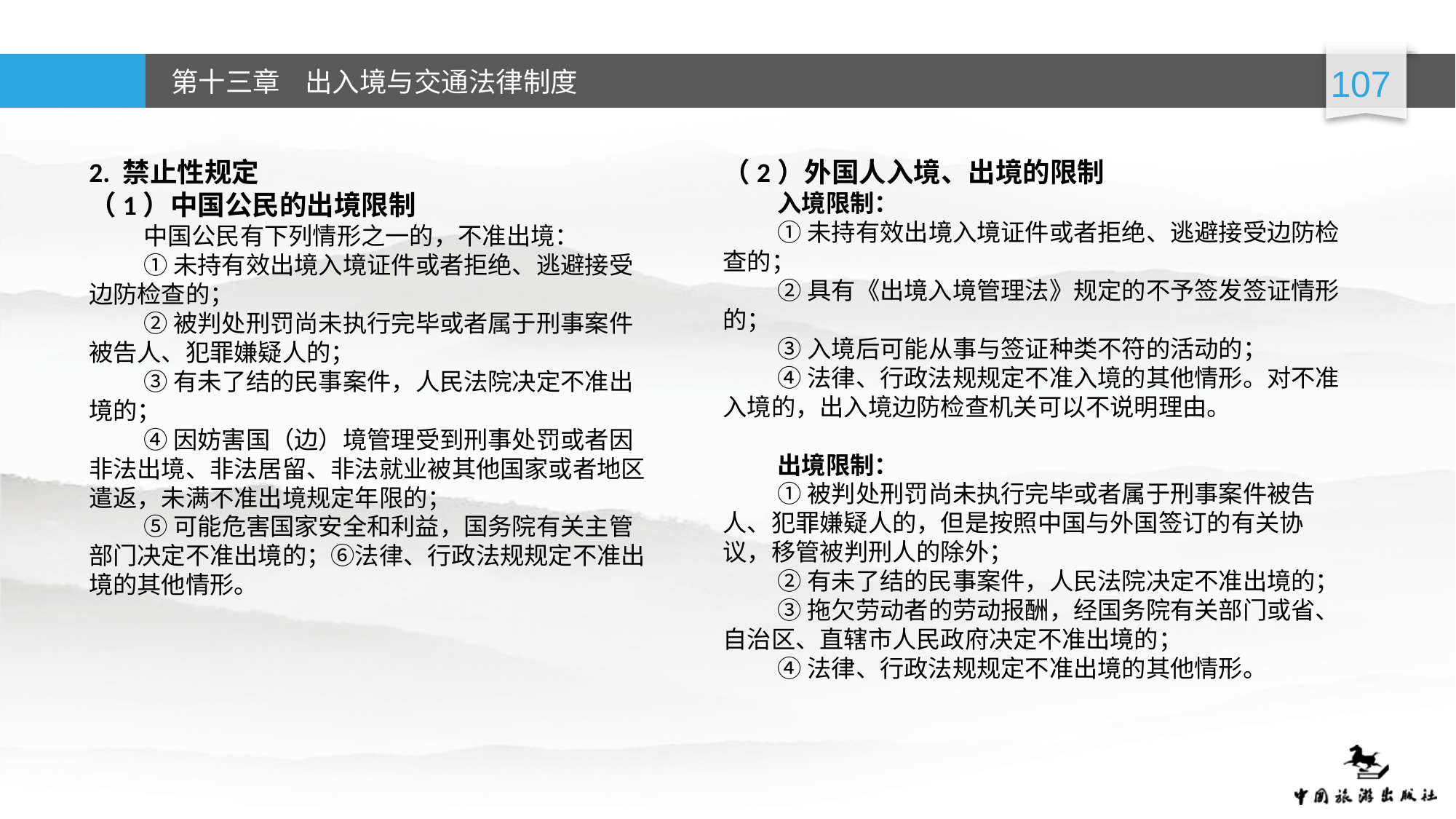

2. 禁止性规定
（1）中国公民的出境限制
中国公民有下列情形之一的，不准出境：
①未持有效出境入境证件或者拒绝、逃避接受边防检查的；
②被判处刑罚尚未执行完毕或者属于刑事案件被告人、犯罪嫌疑人的；
③有未了结的民事案件，人民法院决定不准出境的；
④因妨害国（边）境管理受到刑事处罚或者因非法出境、非法居留、非法就业被其他国家或者地区遣返，未满不准出境规定年限的；
⑤可能危害国家安全和利益，国务院有关主管部门决定不准出境的；⑥法律、行政法规规定不准出境的其他情形。

（2）外国人入境、出境的限制
入境限制：
①未持有效出境入境证件或者拒绝、逃避接受边防检查的；
②具有《出境入境管理法》规定的不予签发签证情形的；
③入境后可能从事与签证种类不符的活动的；
④法律、行政法规规定不准入境的其他情形。对不准入境的，出入境边防检查机关可以不说明理由。

出境限制：
①被判处刑罚尚未执行完毕或者属于刑事案件被告人、犯罪嫌疑人的，但是按照中国与外国签订的有关协议，移管被判刑人的除外；
②有未了结的民事案件，人民法院决定不准出境的；
③拖欠劳动者的劳动报酬，经国务院有关部门或省、自治区、直辖市人民政府决定不准出境的；
④法律、行政法规规定不准出境的其他情形。